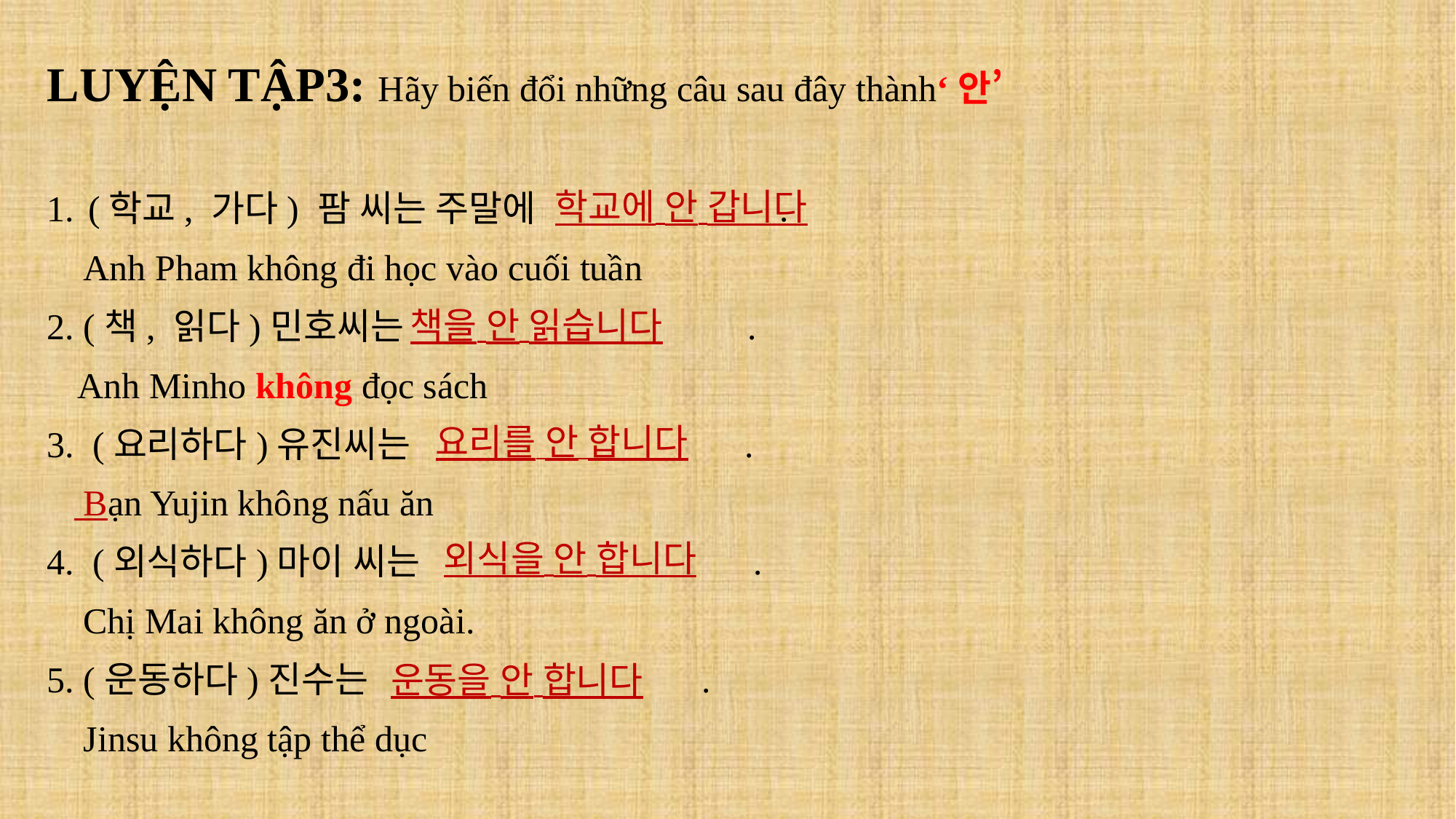

LUYỆN TẬP3: Hãy biến đổi những câu sau đây thành‘안’

(학교, 가다) 팜 씨는 주말에                       .
    Anh Pham không đi học vào cuối tuần
2. (책, 읽다)민호씨는                                 .
   Anh Minho không đọc sách
3.  (요리하다)유진씨는                                .
 Bạn Yujin không nấu ăn
4.  (외식하다)마이 씨는                                .
 Chị Mai không ăn ở ngoài.
5. (운동하다)진수는                                .
 Jinsu không tập thể dục

학교에 안 갑니다
책을 안 읽습니다
요리를 안 합니다
외식을 안 합니다
운동을 안 합니다